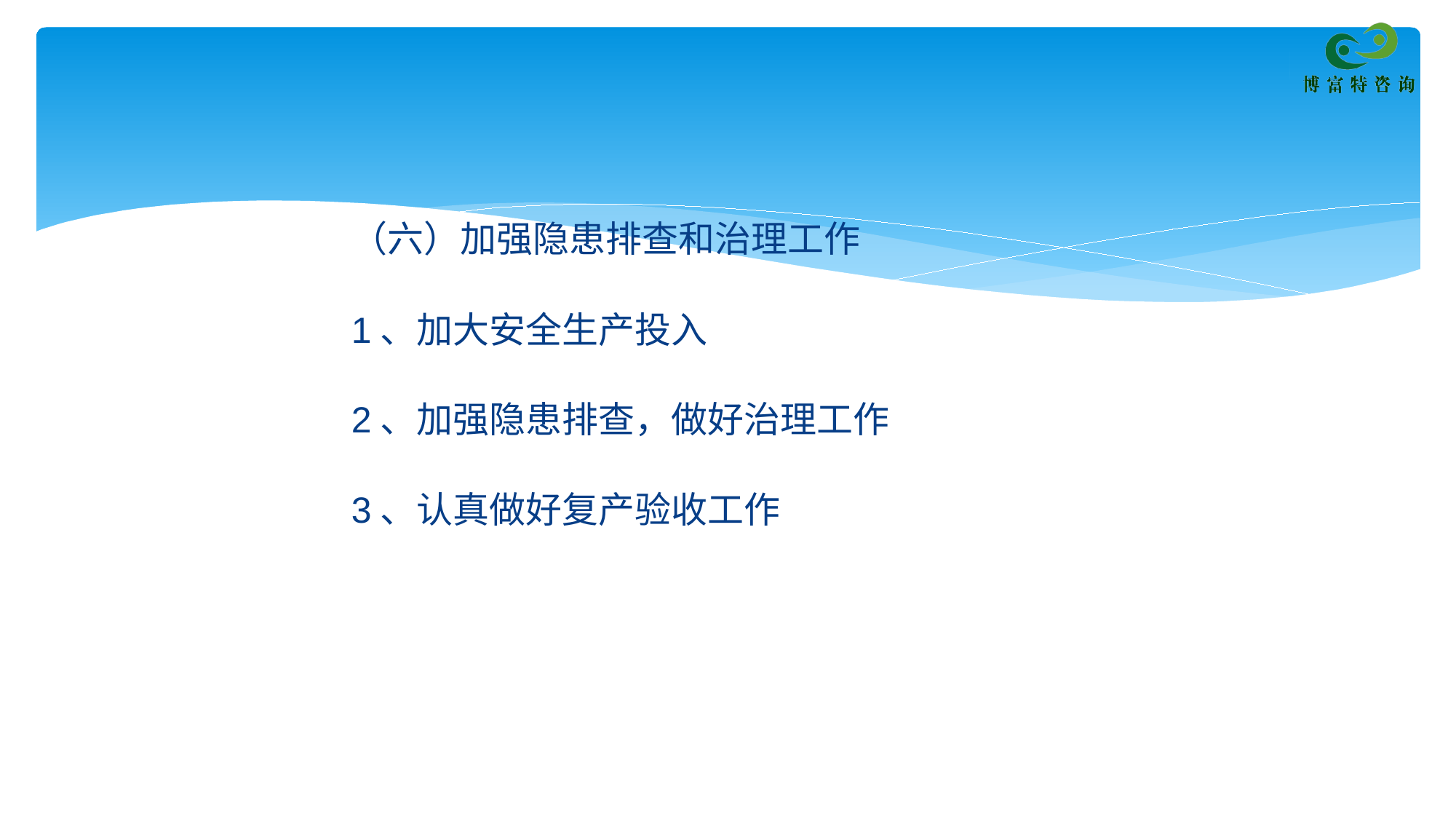

（六）加强隐患排查和治理工作
1、加大安全生产投入
2、加强隐患排查，做好治理工作
3、认真做好复产验收工作